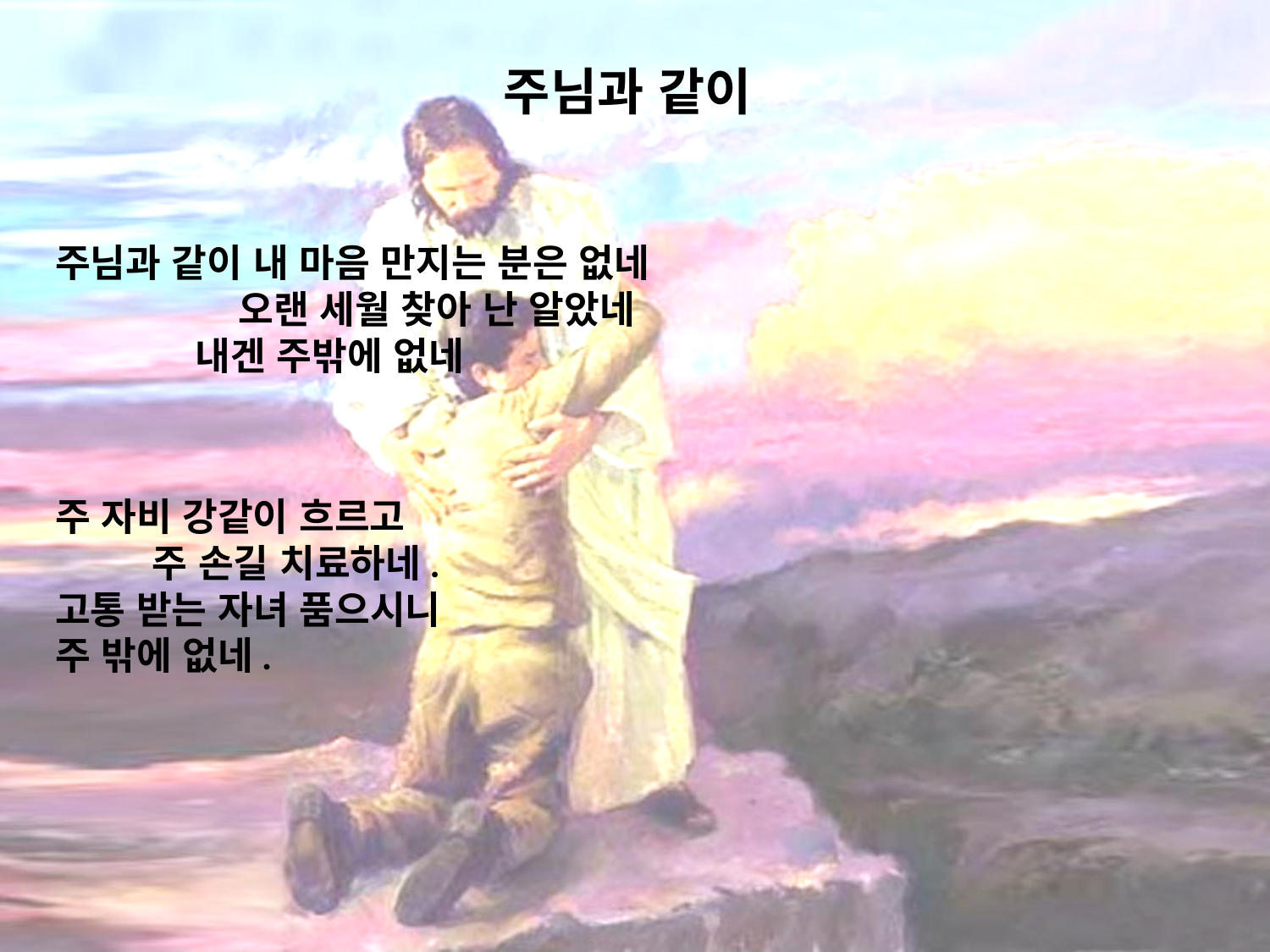

# 주님과 같이
주님과 같이 내 마음 만지는 분은 없네                           오랜 세월 찾아 난 알았네                        내겐 주밖에 없네

주 자비 강같이 흐르고                                         주 손길 치료하네.
고통 받는 자녀 품으시니                             주 밖에 없네.